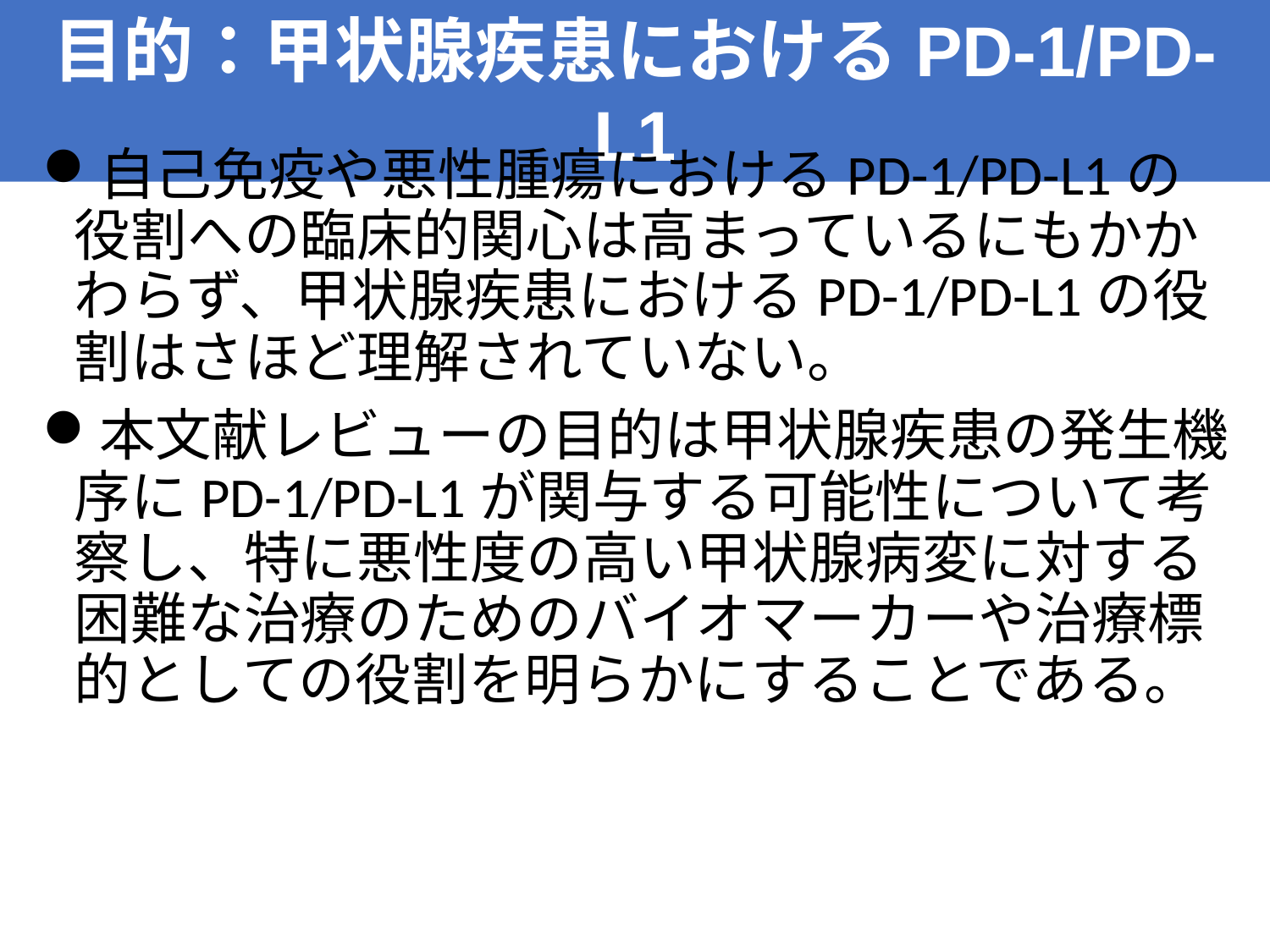

目的：甲状腺疾患におけるPD-1/PD-L1
自己免疫や悪性腫瘍におけるPD-1/PD-L1の役割への臨床的関心は高まっているにもかかわらず、甲状腺疾患におけるPD-1/PD-L1の役割はさほど理解されていない。
本文献レビューの目的は甲状腺疾患の発生機序にPD-1/PD-L1が関与する可能性について考察し、特に悪性度の高い甲状腺病変に対する困難な治療のためのバイオマーカーや治療標的としての役割を明らかにすることである。